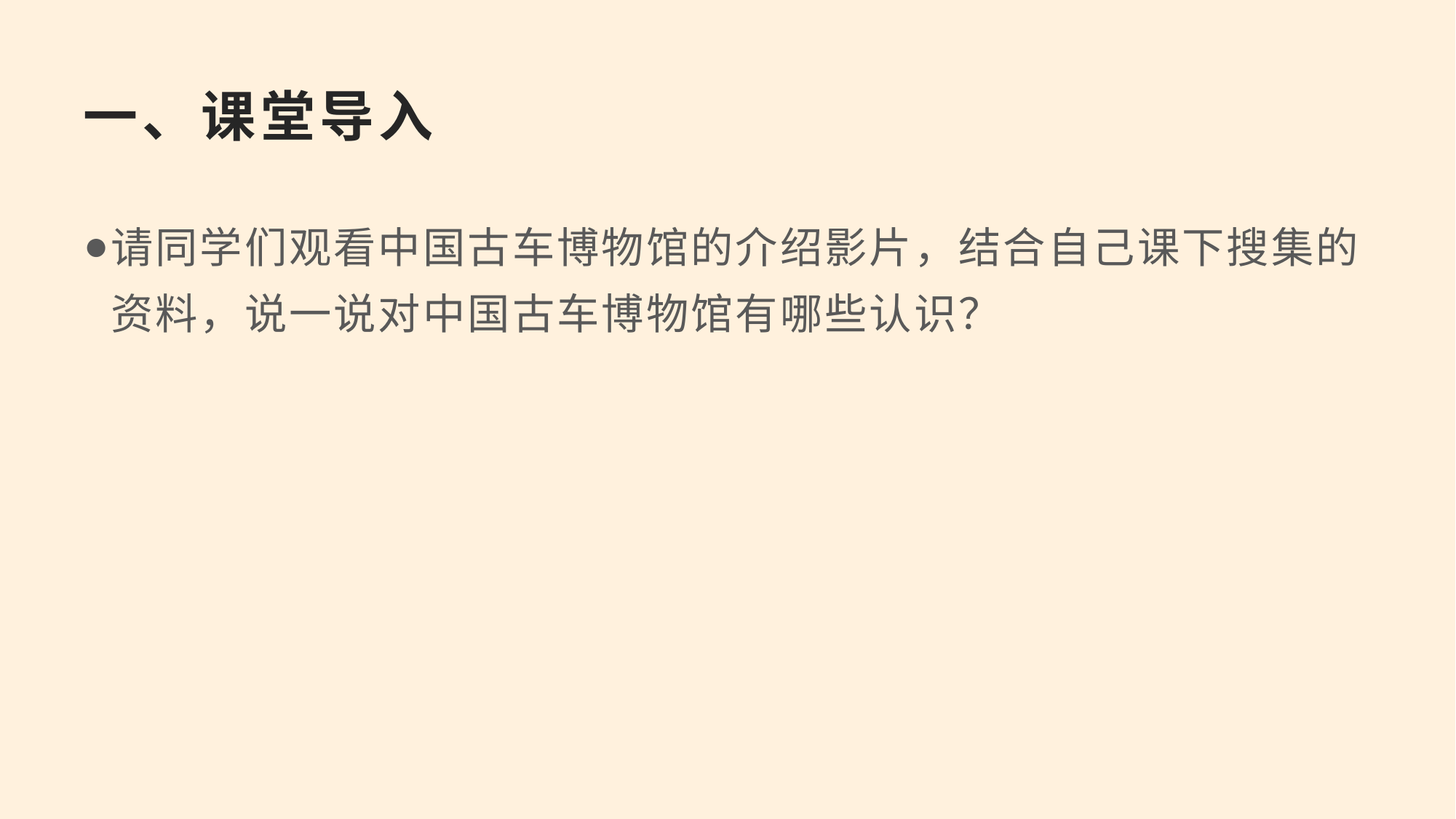

# 一、课堂导入
请同学们观看中国古车博物馆的介绍影片，结合自己课下搜集的资料，说一说对中国古车博物馆有哪些认识？